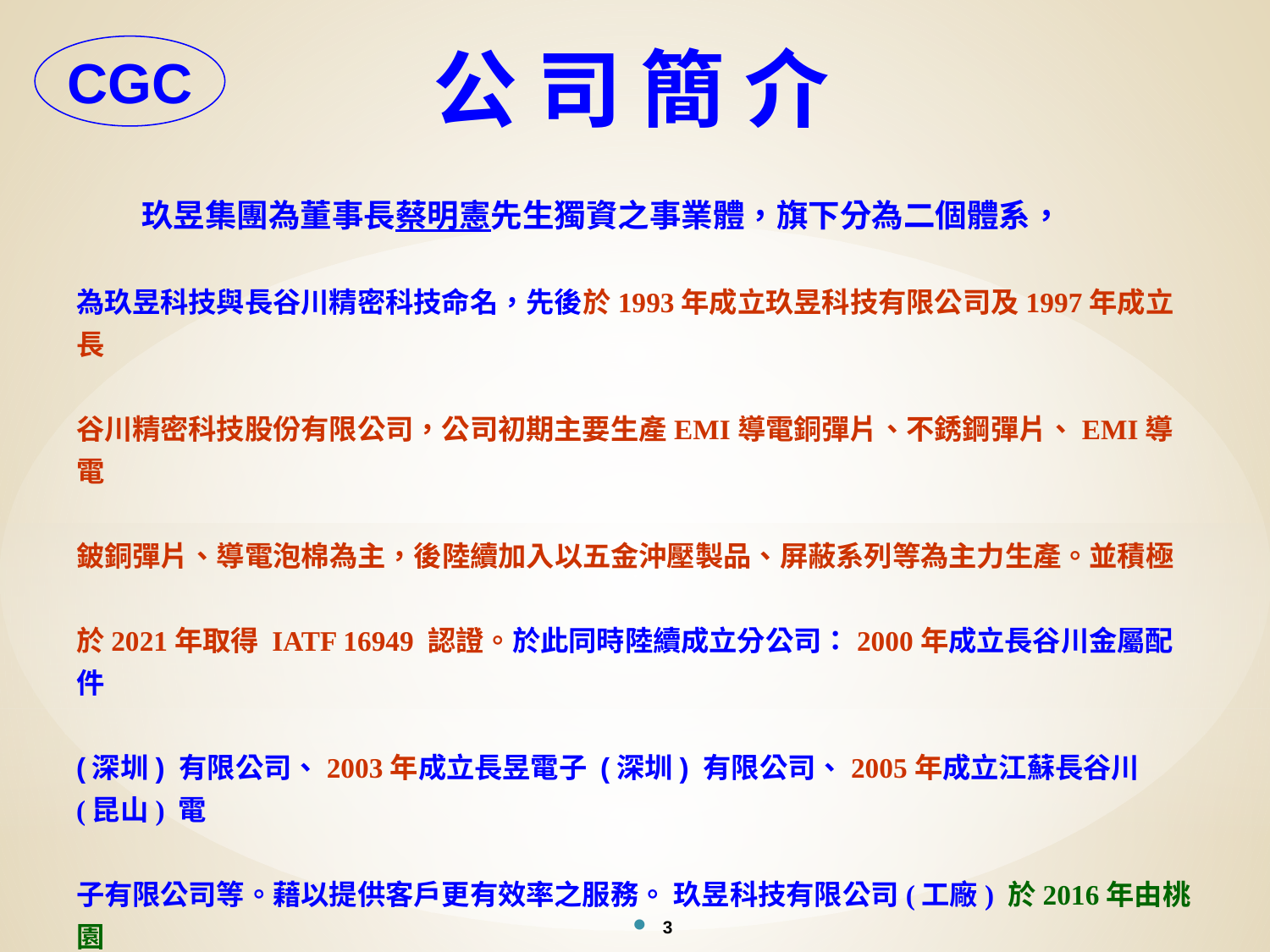

# 公 司 簡 介
CGC
        玖昱集團為董事長蔡明憲先生獨資之事業體，旗下分為二個體系，

為玖昱科技與長谷川精密科技命名，先後於1993年成立玖昱科技有限公司及1997年成立長

谷川精密科技股份有限公司，公司初期主要生產EMI導電銅彈片、不銹鋼彈片、EMI導電

鈹銅彈片、導電泡棉為主，後陸續加入以五金沖壓製品、屏蔽系列等為主力生產。並積極

於2021年取得 IATF 16949 認證。於此同時陸續成立分公司：2000年成立長谷川金屬配件

(深圳) 有限公司、2003年成立長昱電子 (深圳) 有限公司、2005年成立江蘇長谷川 (昆山) 電

子有限公司等。藉以提供客戶更有效率之服務。 玖昱科技有限公司(工廠) 於2016年由桃園

搬遷至雲林，希冀以擴大廠區增添設備能為客戶提供更完臻之產品。故相繼於2017年取得

ISO14001:2015年版及2021年取得IATF 16949認證作業。

3